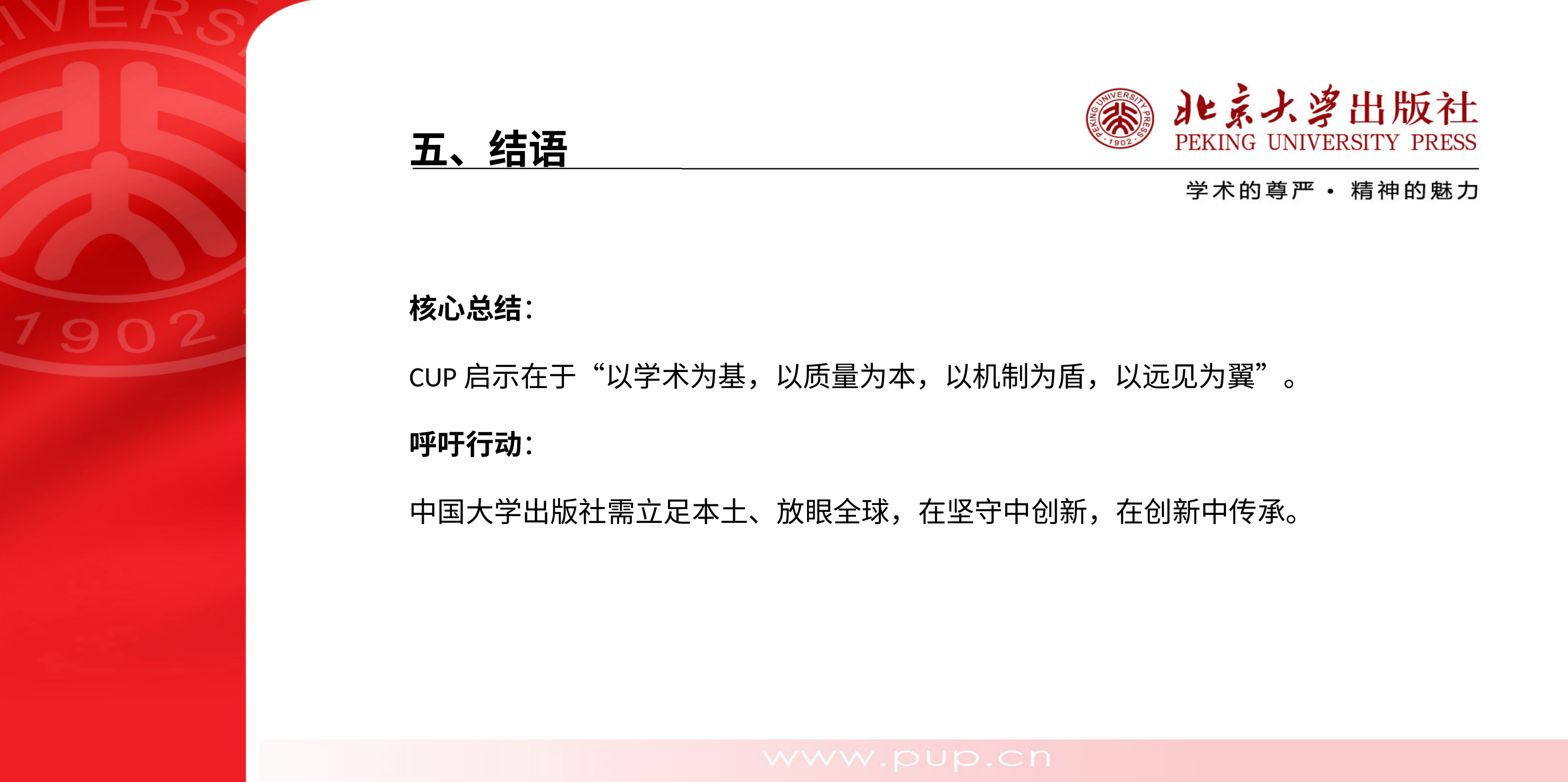

五、结语
核心总结：
CUP启示在于“以学术为基，以质量为本，以机制为盾，以远见为翼”。
呼吁行动：
中国大学出版社需立足本土、放眼全球，在坚守中创新，在创新中传承。